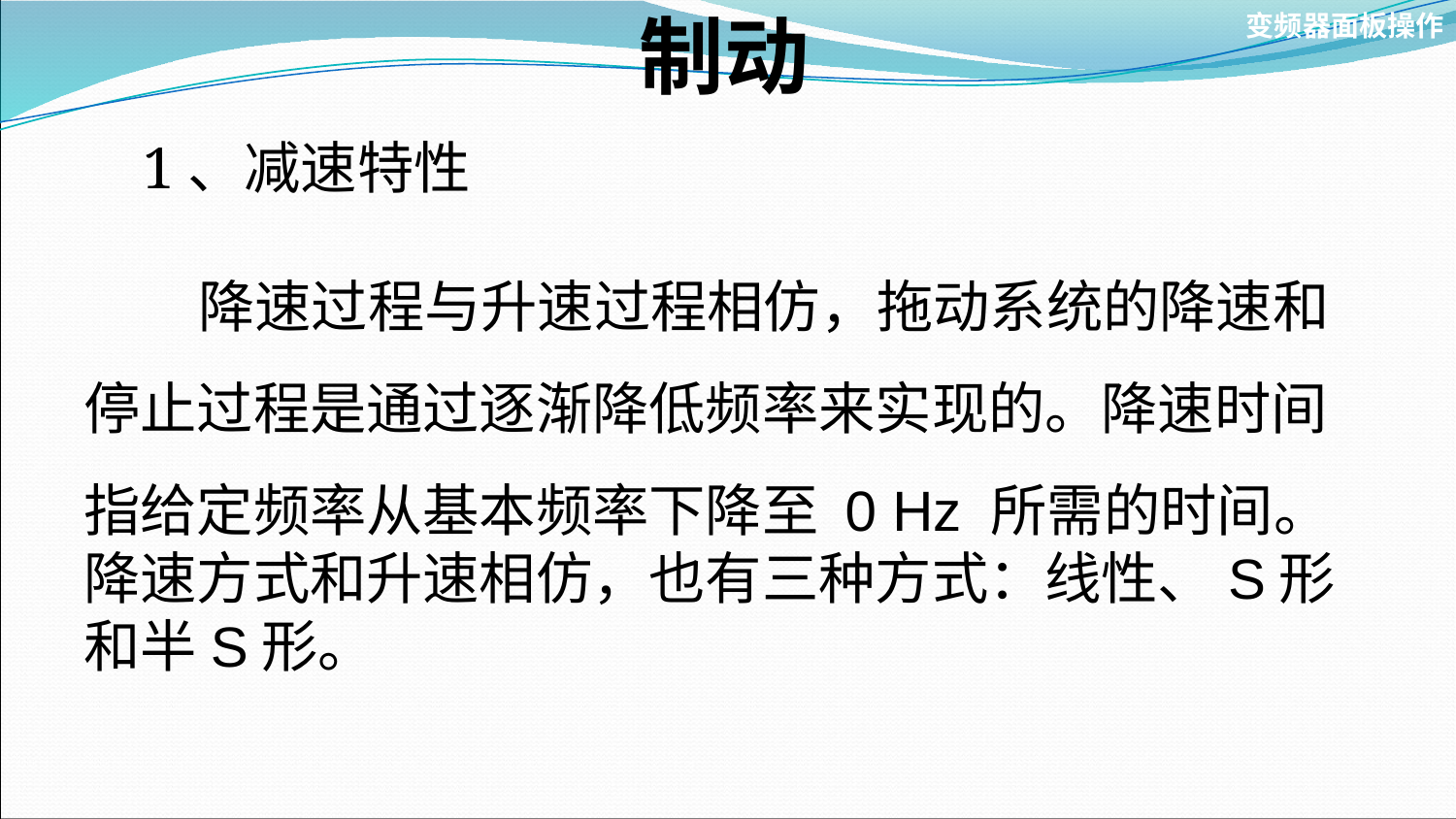

制动
变频器面板操作
1、减速特性
        降速过程与升速过程相仿，拖动系统的降速和停止过程是通过逐渐降低频率来实现的。降速时间指给定频率从基本频率下降至 0 Hz 所需的时间。
降速方式和升速相仿，也有三种方式：线性、S形和半S形。
5